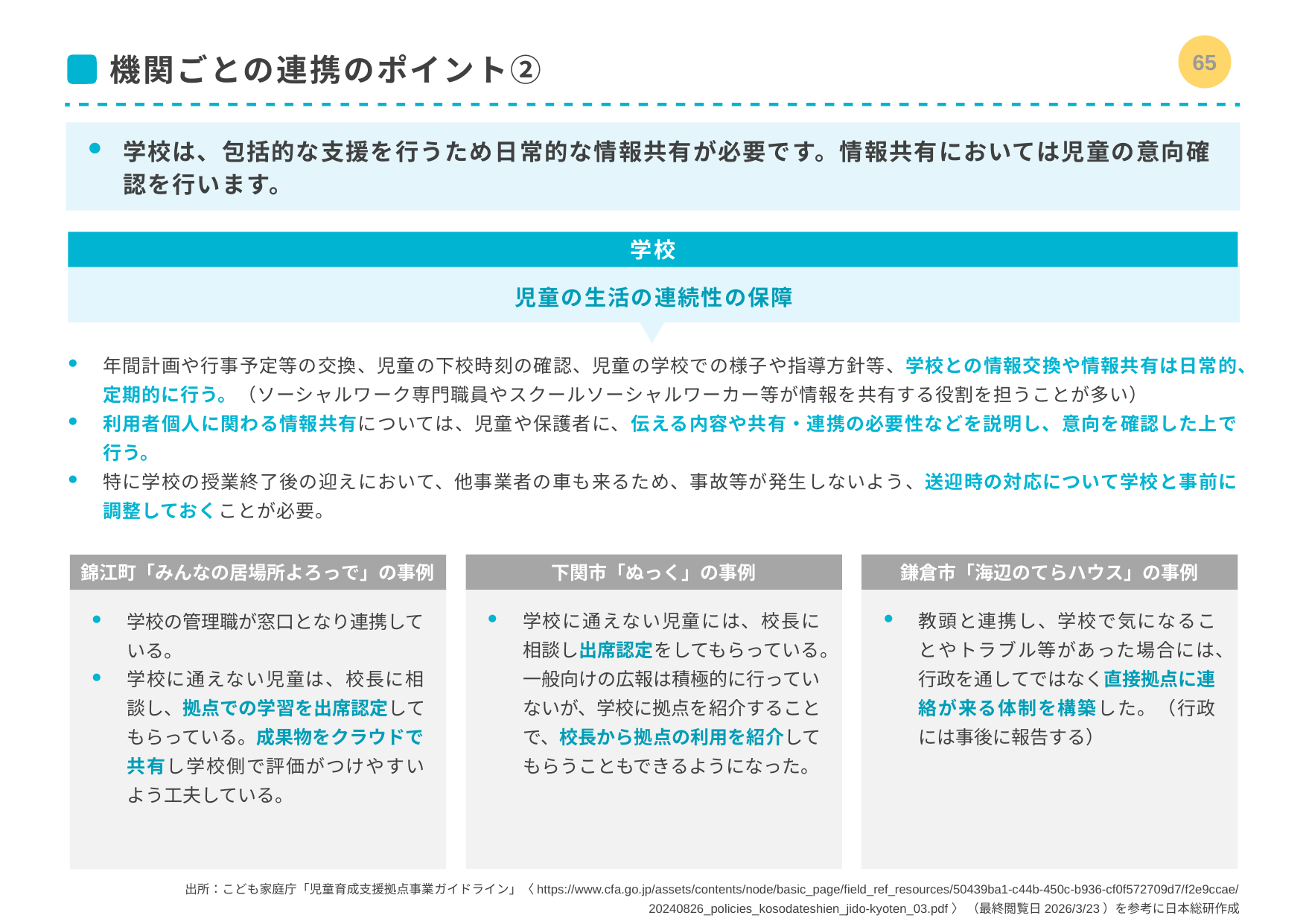

65
# 機関ごとの連携のポイント②
学校は、包括的な支援を行うため日常的な情報共有が必要です。情報共有においては児童の意向確認を行います。
学校
児童の生活の連続性の保障

年間計画や行事予定等の交換、児童の下校時刻の確認、児童の学校での様子や指導方針等、学校との情報交換や情報共有は日常的、定期的に行う。（ソーシャルワーク専門職員やスクールソーシャルワーカー等が情報を共有する役割を担うことが多い）
利用者個人に関わる情報共有については、児童や保護者に、伝える内容や共有・連携の必要性などを説明し、意向を確認した上で行う。
特に学校の授業終了後の迎えにおいて、他事業者の車も来るため、事故等が発生しないよう、送迎時の対応について学校と事前に調整しておくことが必要。

下関市「ぬっく」の事例
鎌倉市「海辺のてらハウス」の事例
錦江町「みんなの居場所よろっで」の事例
学校に通えない児童には、校長に相談し出席認定をしてもらっている。一般向けの広報は積極的に行っていないが、学校に拠点を紹介することで、校長から拠点の利用を紹介してもらうこともできるようになった。
教頭と連携し、学校で気になることやトラブル等があった場合には、行政を通してではなく直接拠点に連絡が来る体制を構築した。（行政には事後に報告する）
学校の管理職が窓口となり連携している。
学校に通えない児童は、校長に相談し、拠点での学習を出席認定してもらっている。成果物をクラウドで共有し学校側で評価がつけやすいよう工夫している。
出所：こども家庭庁「児童育成支援拠点事業ガイドライン」〈https://www.cfa.go.jp/assets/contents/node/basic_page/field_ref_resources/50439ba1-c44b-450c-b936-cf0f572709d7/f2e9ccae/20240826_policies_kosodateshien_jido-kyoten_03.pdf〉 （最終閲覧日2026/3/23）を参考に日本総研作成